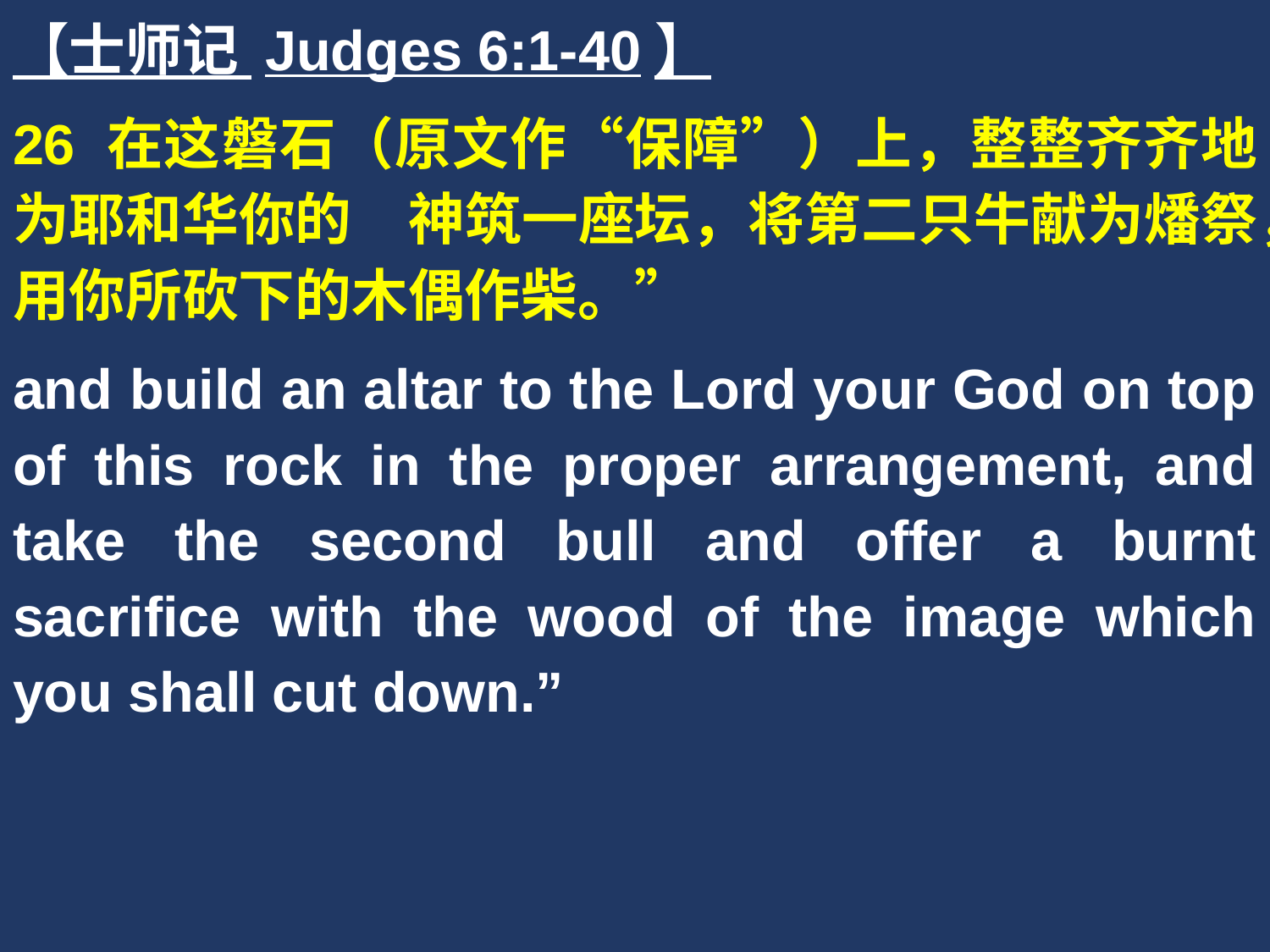

【士师记 Judges 6:1-40】
26 在这磐石（原文作“保障”）上，整整齐齐地为耶和华你的　神筑一座坛，将第二只牛献为燔祭，用你所砍下的木偶作柴。”
and build an altar to the Lord your God on top of this rock in the proper arrangement, and take the second bull and offer a burnt sacrifice with the wood of the image which you shall cut down.”